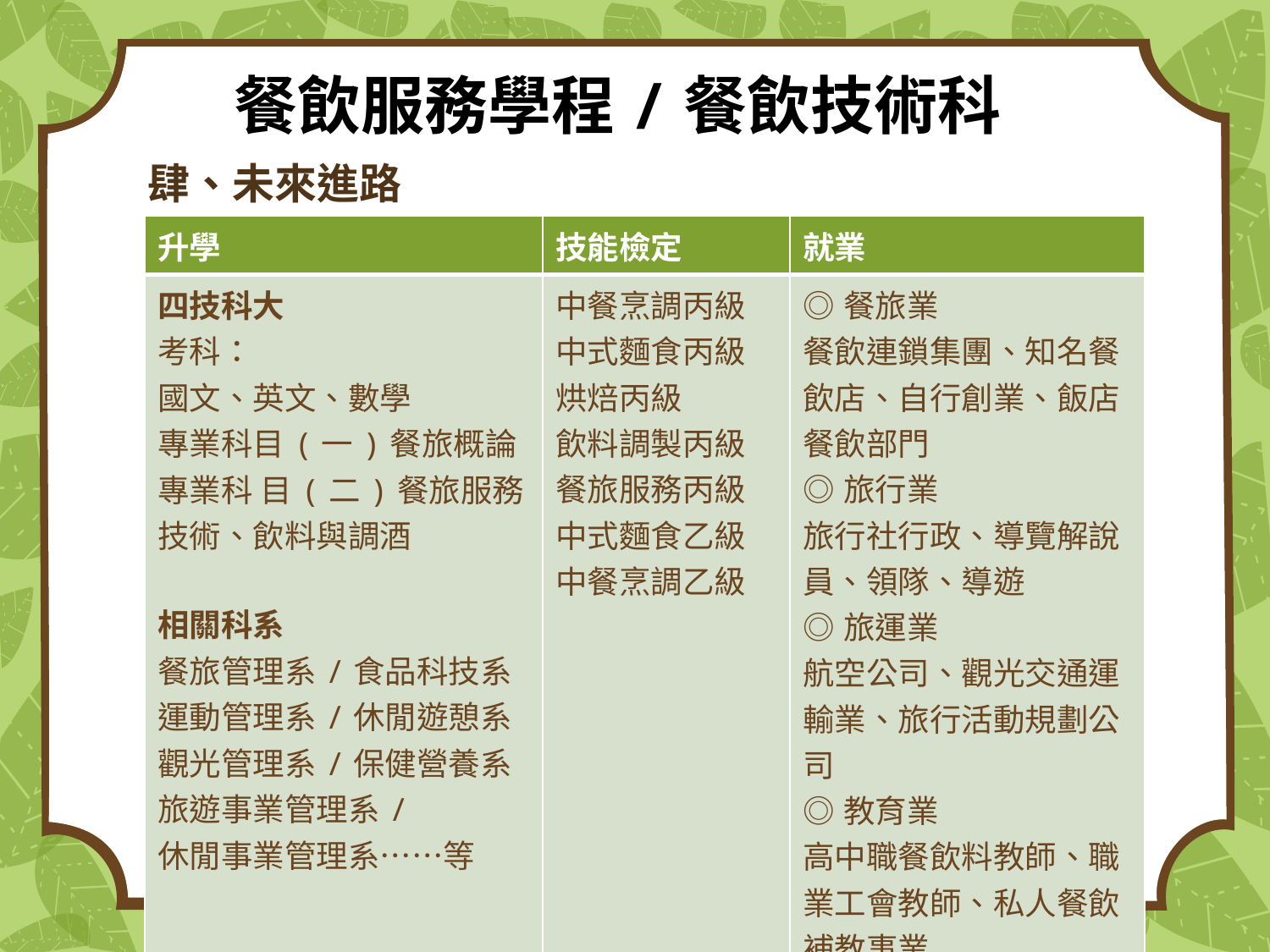

# 餐飲服務學程/餐飲技術科
肆、未來進路

| 升學 | 技能檢定 | 就業 |
| --- | --- | --- |
| 四技科大 考科： 國文、英文、數學 專業科目(一)餐旅概論 專業科 目(二)餐旅服務技術、飲料與調酒 相關科系 餐旅管理系/食品科技系 運動管理系/休閒遊憩系 觀光管理系/保健營養系 旅遊事業管理系/ 休閒事業管理系……等 | 中餐烹調丙級 中式麵食丙級 烘焙丙級 飲料調製丙級 餐旅服務丙級 中式麵食乙級 中餐烹調乙級 | ◎餐旅業 餐飲連鎖集團、知名餐飲店、自行創業、飯店餐飲部門 ◎旅行業 旅行社行政、導覽解說員、領隊、導遊 ◎旅運業 航空公司、觀光交通運輸業、旅行活動規劃公司 ◎教育業 高中職餐飲料教師、職業工會教師、私人餐飲補教事業 |